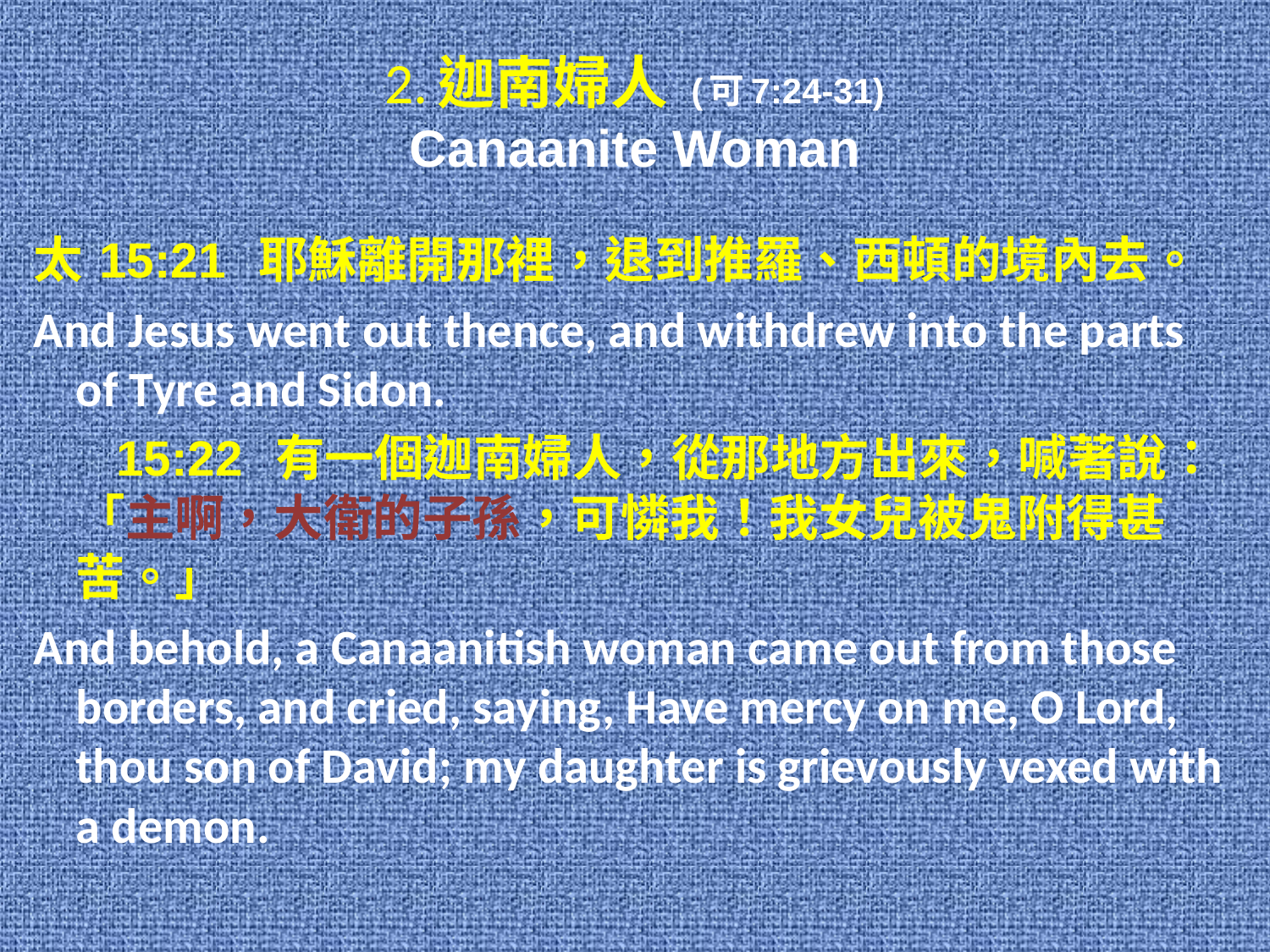

# 2.迦南婦人 (可7:24-31) Canaanite Woman
太 15:21  耶穌離開那裡，退到推羅、西頓的境內去。
And Jesus went out thence, and withdrew into the parts of Tyre and Sidon.
      15:22  有一個迦南婦人，從那地方出來，喊著說：「主啊，大衛的子孫，可憐我！我女兒被鬼附得甚苦。」
And behold, a Canaanitish woman came out from those borders, and cried, saying, Have mercy on me, O Lord, thou son of David; my daughter is grievously vexed with a demon.